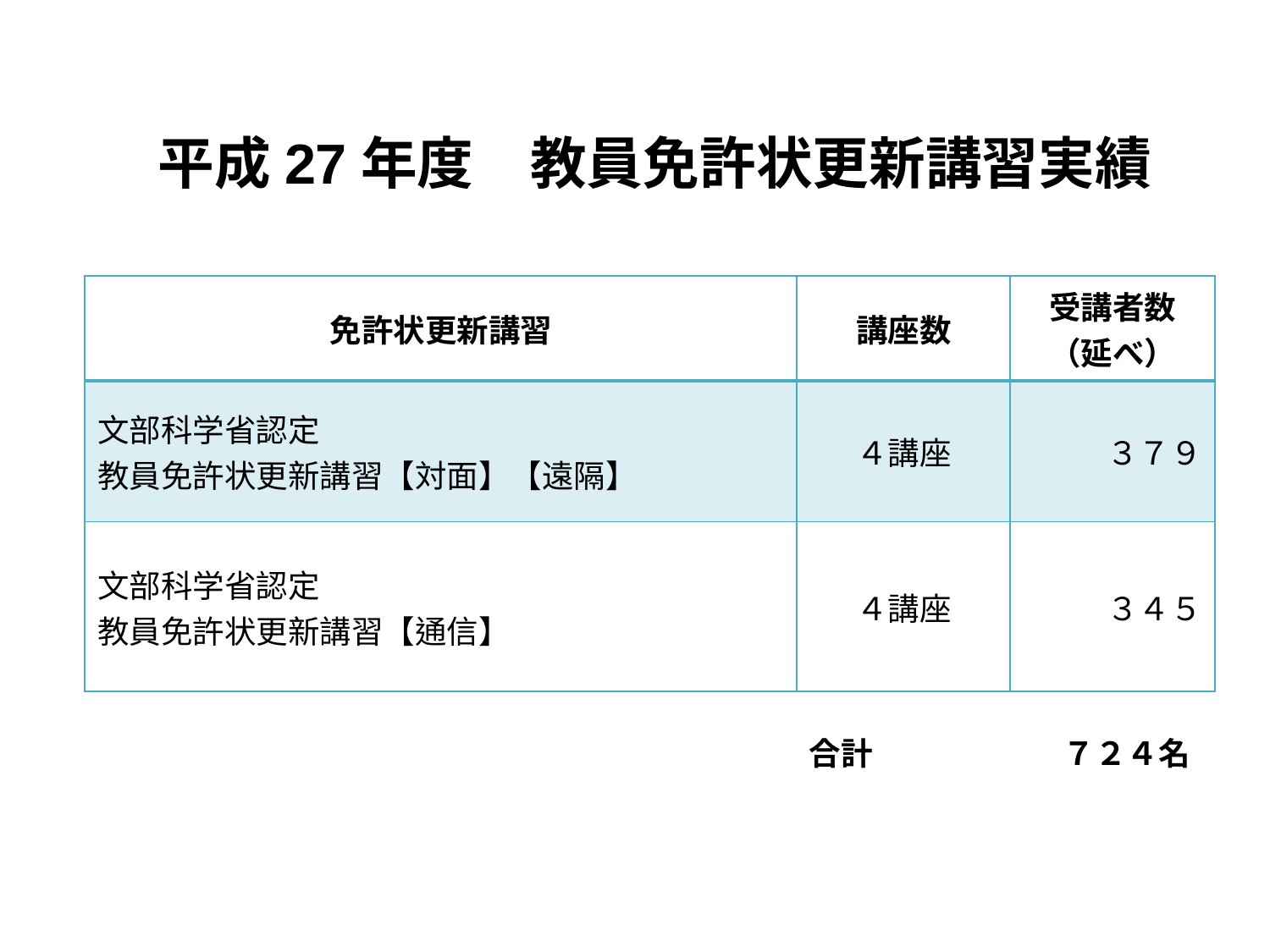

# 平成27年度　教員免許状更新講習実績
| 免許状更新講習 | 講座数 | 受講者数（延べ） |
| --- | --- | --- |
| 文部科学省認定 教員免許状更新講習【対面】【遠隔】 | ４講座 | ３７９ |
| 文部科学省認定 教員免許状更新講習【通信】 | ４講座 | ３４５ |
　　　　　合計　　　　　　７２４名